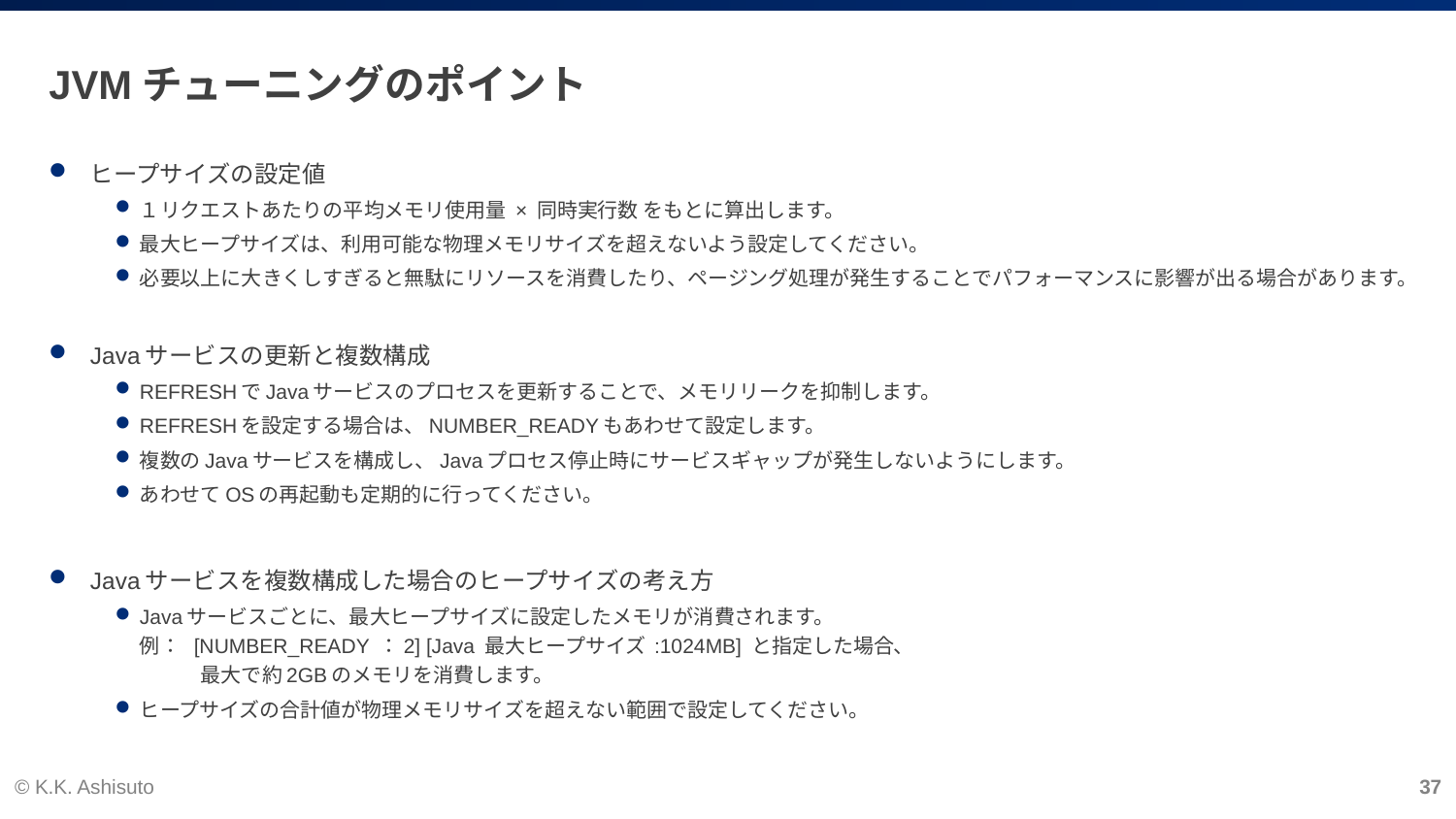

# JVMチューニングのポイント
ヒープサイズの設定値
１リクエストあたりの平均メモリ使用量 × 同時実行数 をもとに算出します。
最大ヒープサイズは、利用可能な物理メモリサイズを超えないよう設定してください。
必要以上に大きくしすぎると無駄にリソースを消費したり、ページング処理が発生することでパフォーマンスに影響が出る場合があります。

Javaサービスの更新と複数構成
REFRESHでJavaサービスのプロセスを更新することで、メモリリークを抑制します。
REFRESHを設定する場合は、NUMBER_READYもあわせて設定します。
複数のJavaサービスを構成し、Javaプロセス停止時にサービスギャップが発生しないようにします。
あわせてOSの再起動も定期的に行ってください。

Javaサービスを複数構成した場合のヒープサイズの考え方
Javaサービスごとに、最大ヒープサイズに設定したメモリが消費されます。
例：  [NUMBER_READY ：2] [Java 最大ヒープサイズ :1024MB] と指定した場合、
　　　最大で約2GBのメモリを消費します。
ヒープサイズの合計値が物理メモリサイズを超えない範囲で設定してください。
© K.K. Ashisuto
37